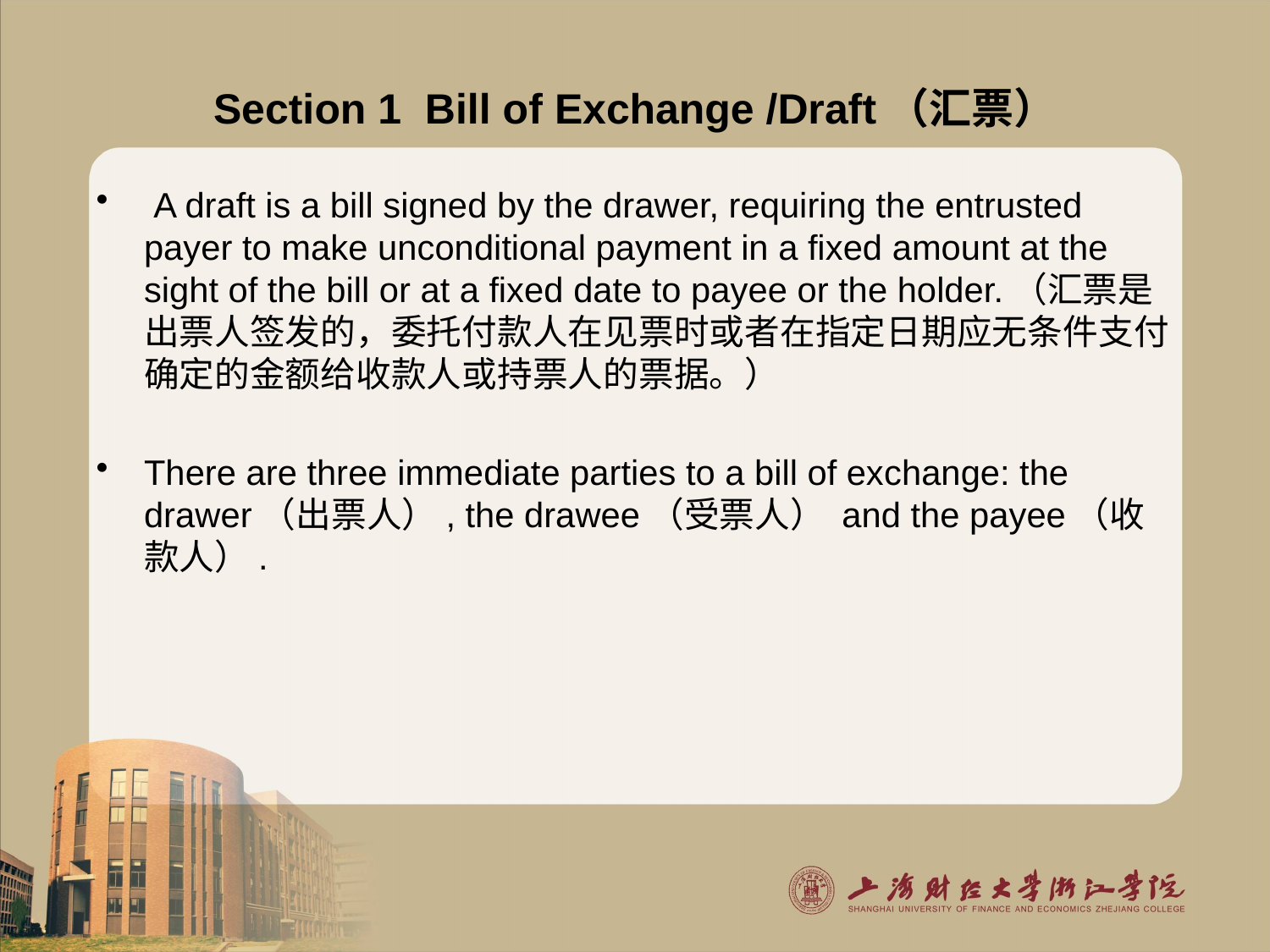

# Section 1  Bill of Exchange /Draft（汇票）
 A draft is a bill signed by the drawer, requiring the entrusted payer to make unconditional payment in a fixed amount at the sight of the bill or at a fixed date to payee or the holder.（汇票是出票人签发的，委托付款人在见票时或者在指定日期应无条件支付确定的金额给收款人或持票人的票据。）

There are three immediate parties to a bill of exchange: the drawer（出票人）, the drawee（受票人） and the payee（收款人）.